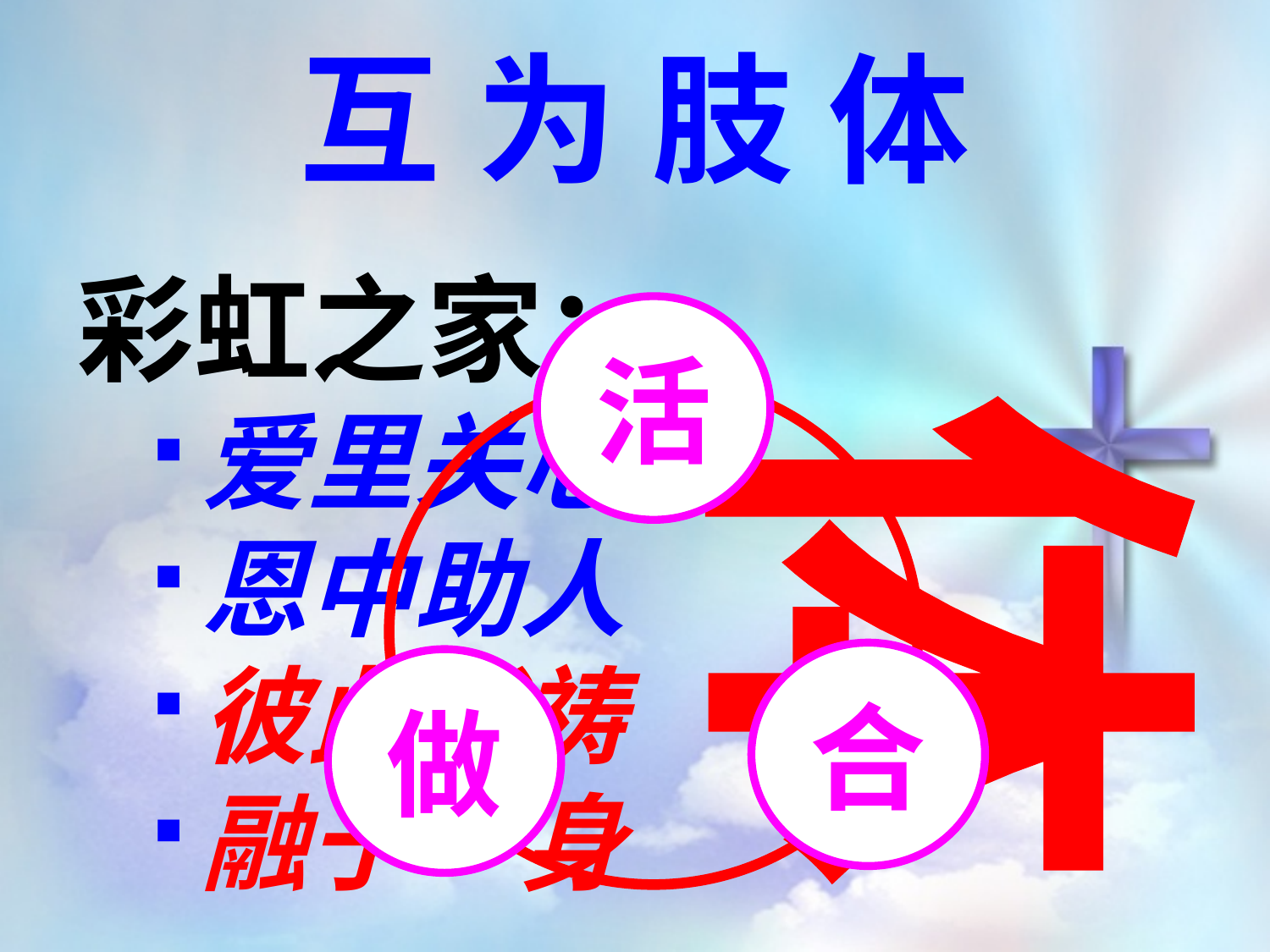

互为肢体
彩虹之家：
爱里关心
恩中助人
彼此代祷
融于一身
活

合
做
体